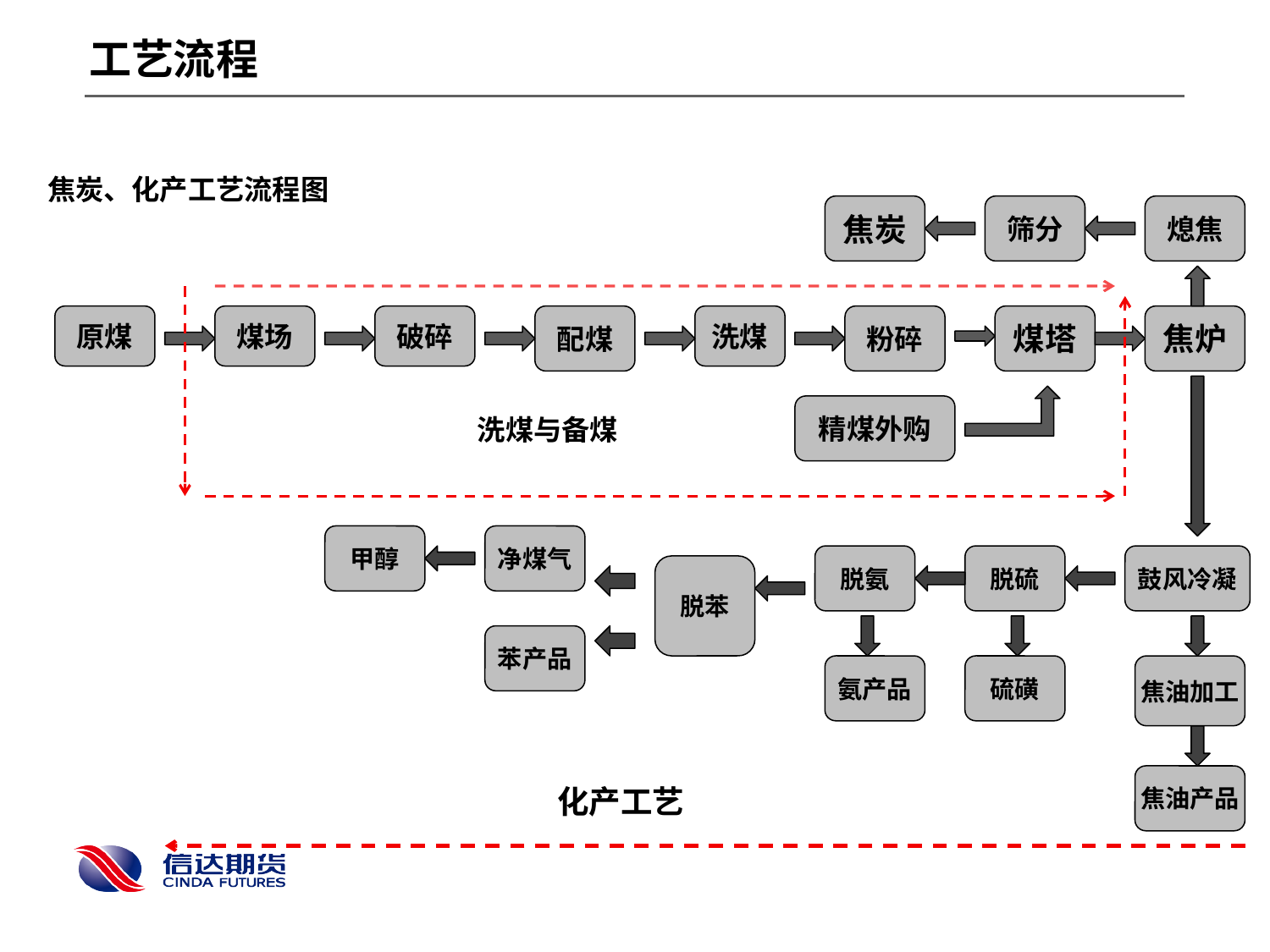

工艺流程
焦炭、化产工艺流程图
焦炭
筛分
熄焦

原煤
煤场
破碎
配煤
洗煤
粉碎
煤塔
焦炉

精煤外购
洗煤与备煤
甲醇
净煤气

脱氨
脱硫
鼓风冷凝
脱苯

苯产品

氨产品
硫磺
焦油加工

焦油产品
化产工艺